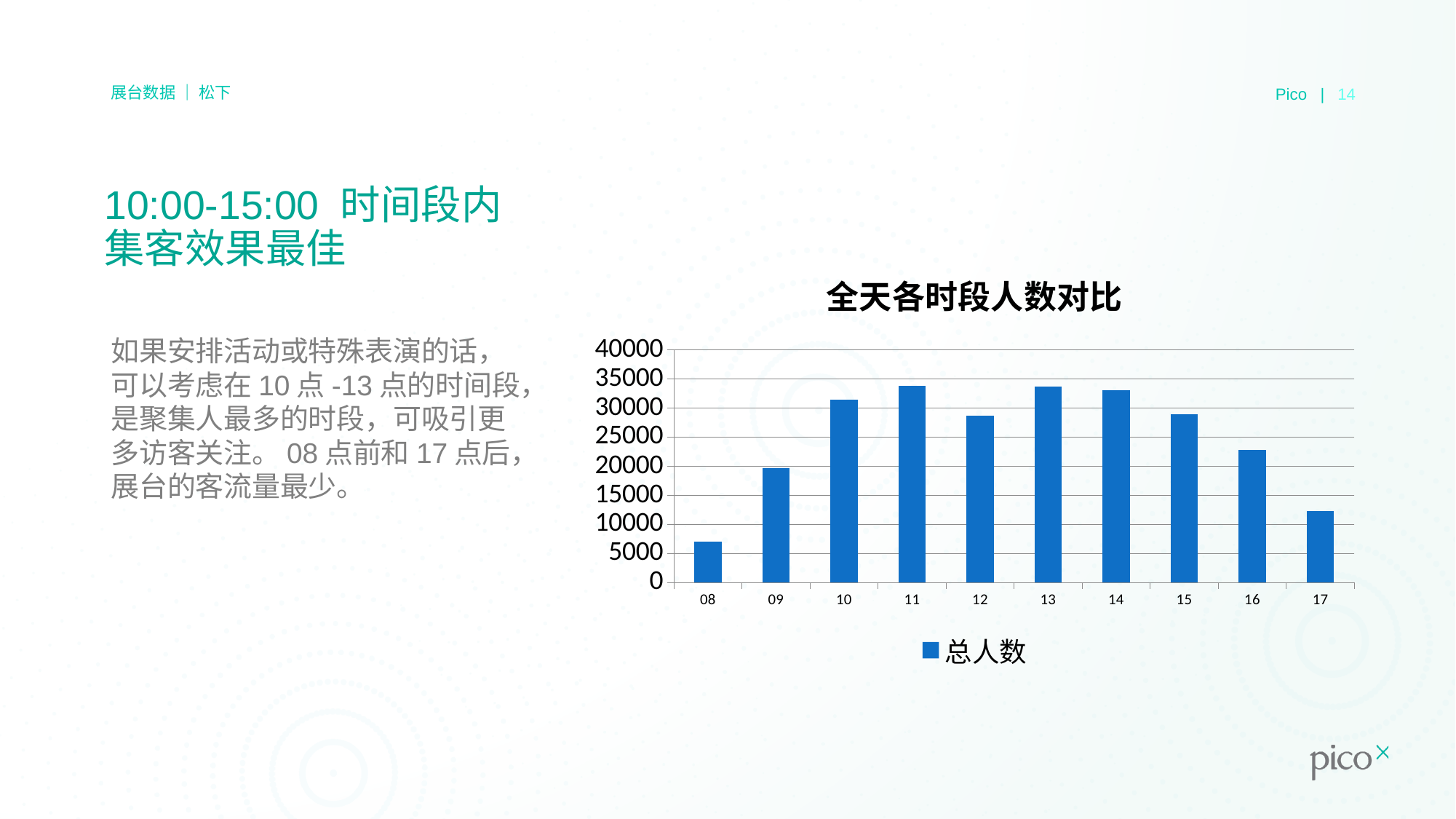

Pico   |
14
展台数据 ｜ 松下
# 10:00-15:00 时间段内
集客效果最佳

### Chart: 全天各时段人数对比

| Category | 总人数 |
|---|---|
| 08 | 7113.0 |
| 09 | 19702.0 |
| 10 | 31435.0 |
| 11 | 33895.0 |
| 12 | 28742.0 |
| 13 | 33716.0 |
| 14 | 33105.0 |
| 15 | 29018.0 |
| 16 | 22793.0 |
| 17 | 12311.0 |
如果安排活动或特殊表演的话，可以考虑在10点-13点的时间段，是聚集人最多的时段，可吸引更多访客关注。08点前和17点后，展台的客流量最少。